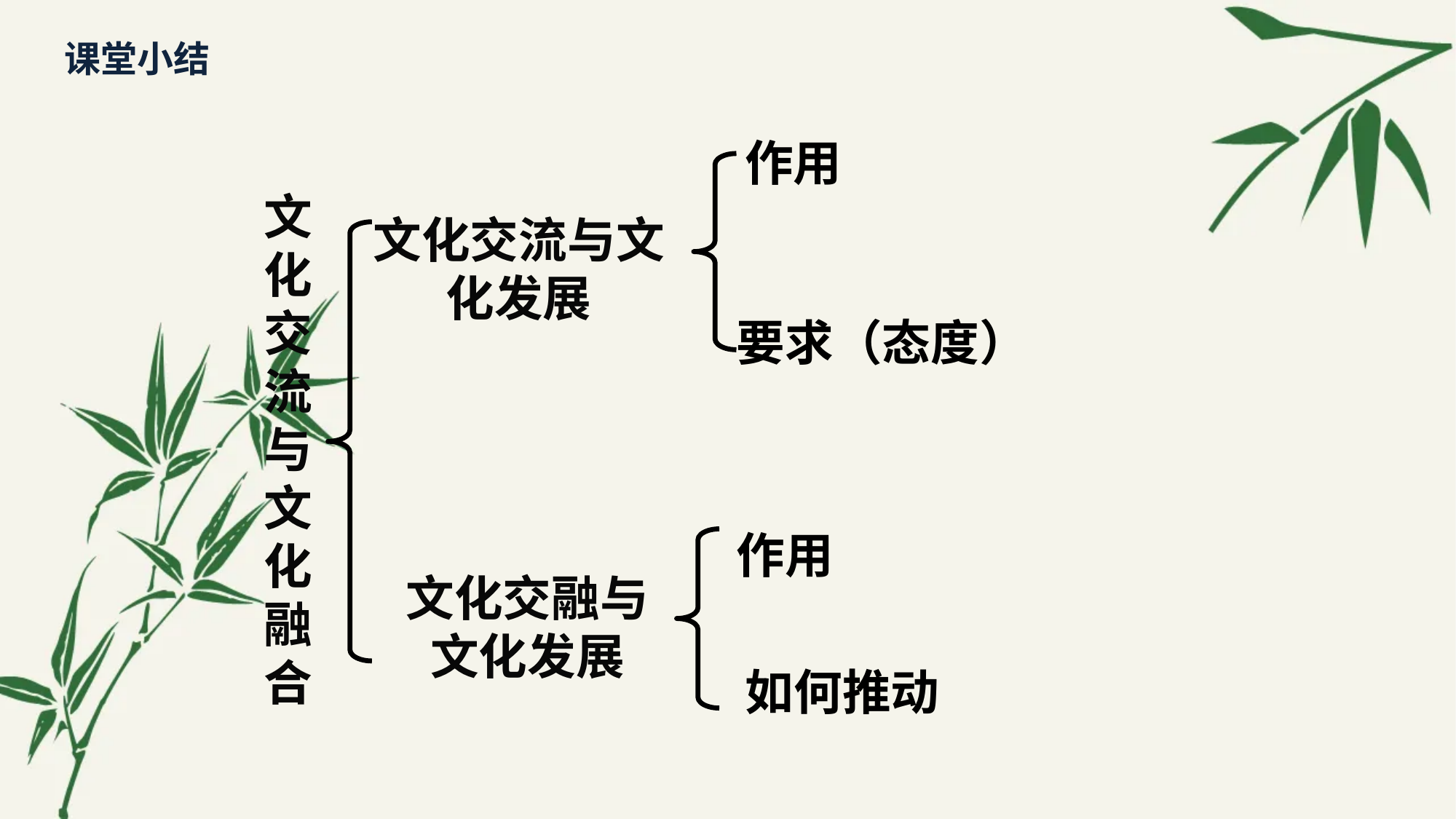

作用

文化交流与文化融合
文化交流与文化发展

要求（态度）
作用

文化交融与文化发展
如何推动